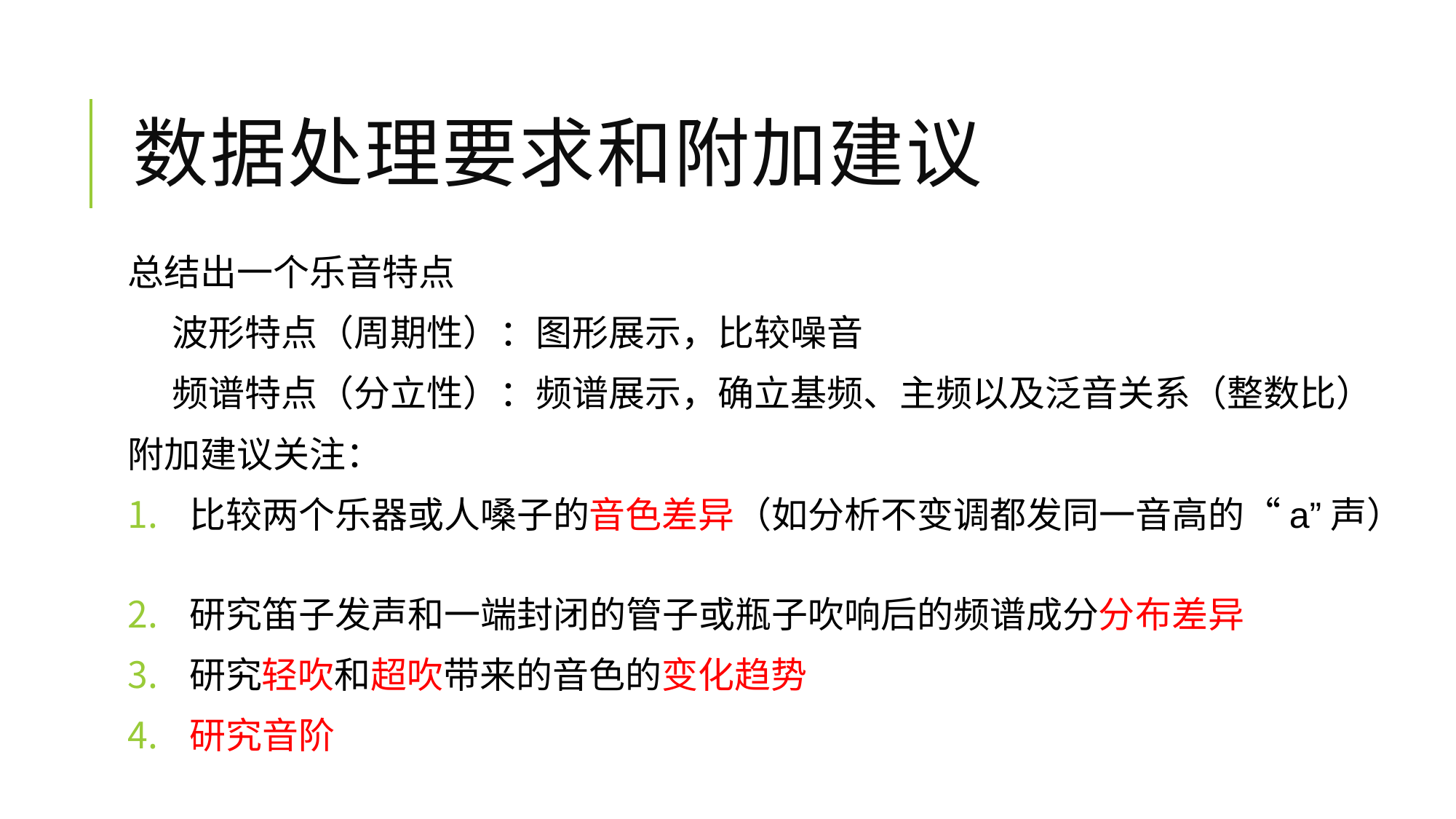

# 数据处理要求和附加建议
总结出一个乐音特点
   波形特点（周期性）：图形展示，比较噪音
   频谱特点（分立性）：频谱展示，确立基频、主频以及泛音关系（整数比）
附加建议关注：
比较两个乐器或人嗓子的音色差异（如分析不变调都发同一音高的“a”声）
研究笛子发声和一端封闭的管子或瓶子吹响后的频谱成分分布差异
研究轻吹和超吹带来的音色的变化趋势
研究音阶